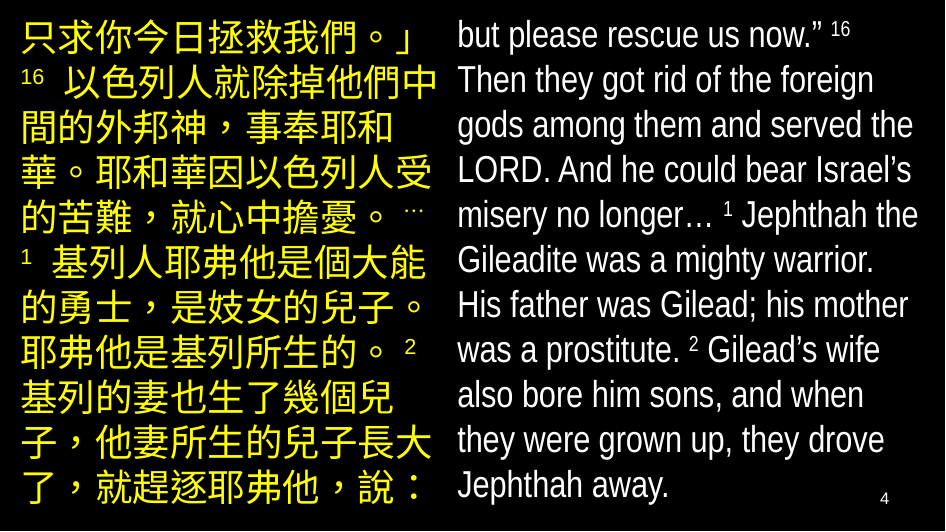

but please rescue us now.” 16 Then they got rid of the foreign gods among them and served the Lord. And he could bear Israel’s misery no longer… 1 Jephthah the Gileadite was a mighty warrior. His father was Gilead; his mother was a prostitute. 2 Gilead’s wife also bore him sons, and when they were grown up, they drove Jephthah away.
只求你今日拯救我們。」 16 以色列人就除掉他們中間的外邦神，事奉耶和華。耶和華因以色列人受的苦難，就心中擔憂。 … 1 基列人耶弗他是個大能的勇士，是妓女的兒子。耶弗他是基列所生的。2 基列的妻也生了幾個兒子，他妻所生的兒子長大了，就趕逐耶弗他，說：
4